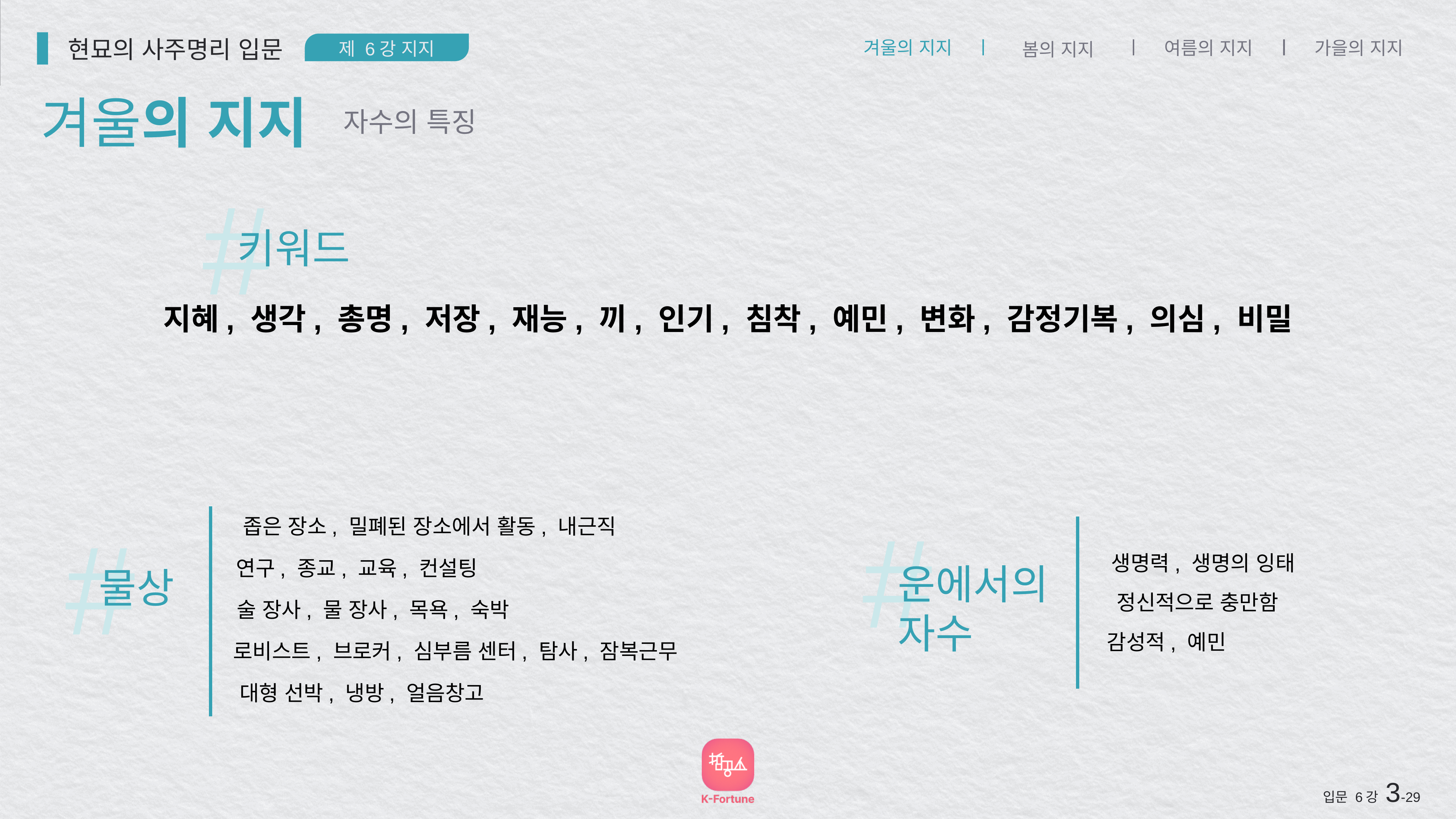

현묘의 사주명리 입문

제 6강 지지
겨울의 지지
여름의 지지
가을의 지지
봄의 지지
겨울의 지지
자수의 특징
#
키워드
지혜, 생각, 총명, 저장, 재능, 끼, 인기, 침착, 예민, 변화, 감정기복, 의심, 비밀
#
#
좁은 장소, 밀폐된 장소에서 활동, 내근직
생명력, 생명의 잉태
연구, 종교, 교육, 컨설팅
운에서의
자수
물상
정신적으로 충만함
술 장사, 물 장사, 목욕, 숙박
감성적, 예민
로비스트, 브로커, 심부름 센터, 탐사, 잠복근무
대형 선박, 냉방, 얼음창고